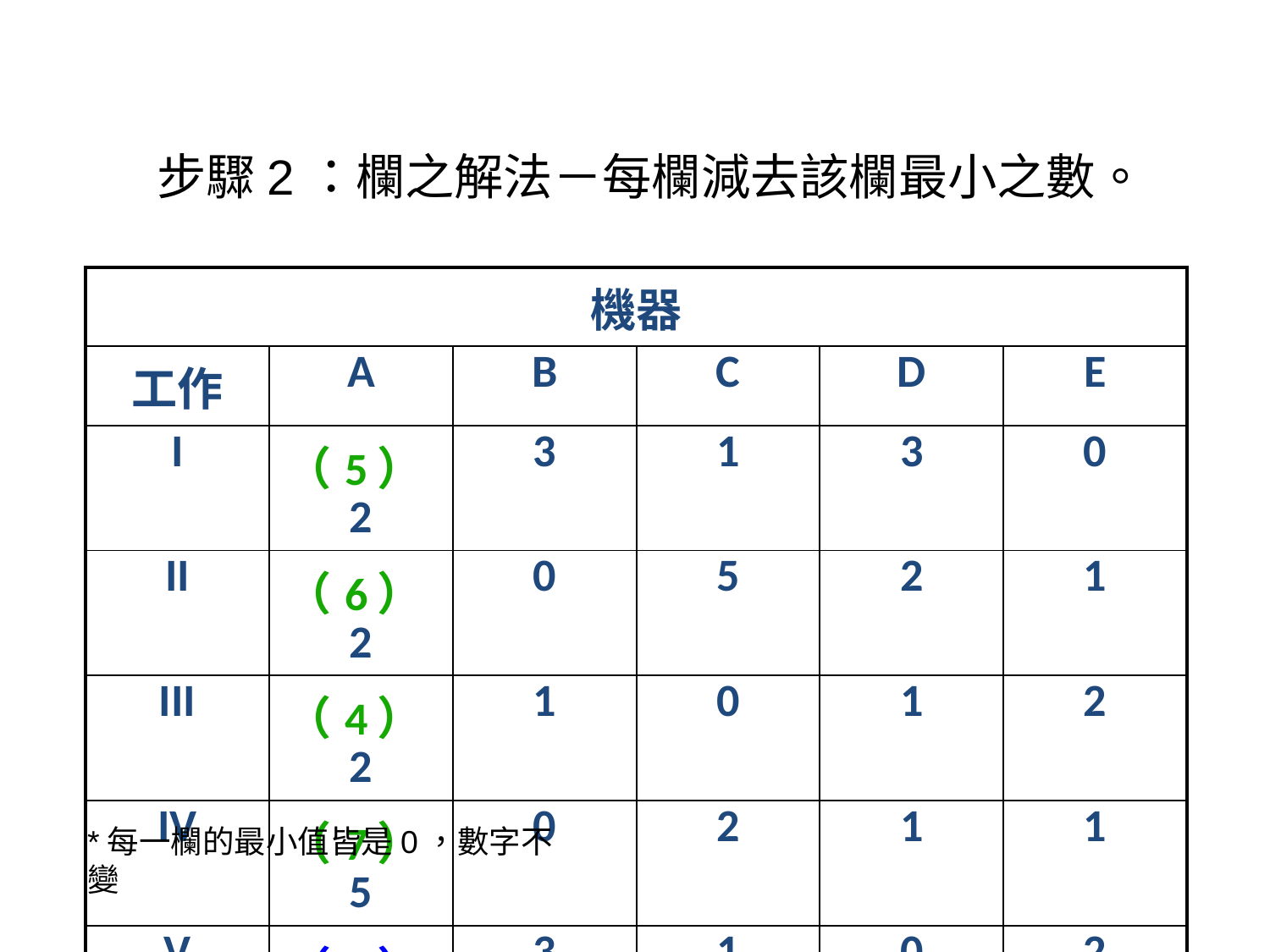

步驟2：欄之解法－每欄減去該欄最小之數。
| 機器 |  |  |  |  |  |
| --- | --- | --- | --- | --- | --- |
| 工作 | A | B | C | D | E |
| I | （5）2 | 3 | 1 | 3 | 0 |
| II | （6）2 | 0 | 5 | 2 | 1 |
| III | （4）2 | 1 | 0 | 1 | 2 |
| IV | （7）5 | 0 | 2 | 1 | 1 |
| V | （3）0 | 3 | 1 | 0 | 2 |
*每一欄的最小值皆是0，數字不變